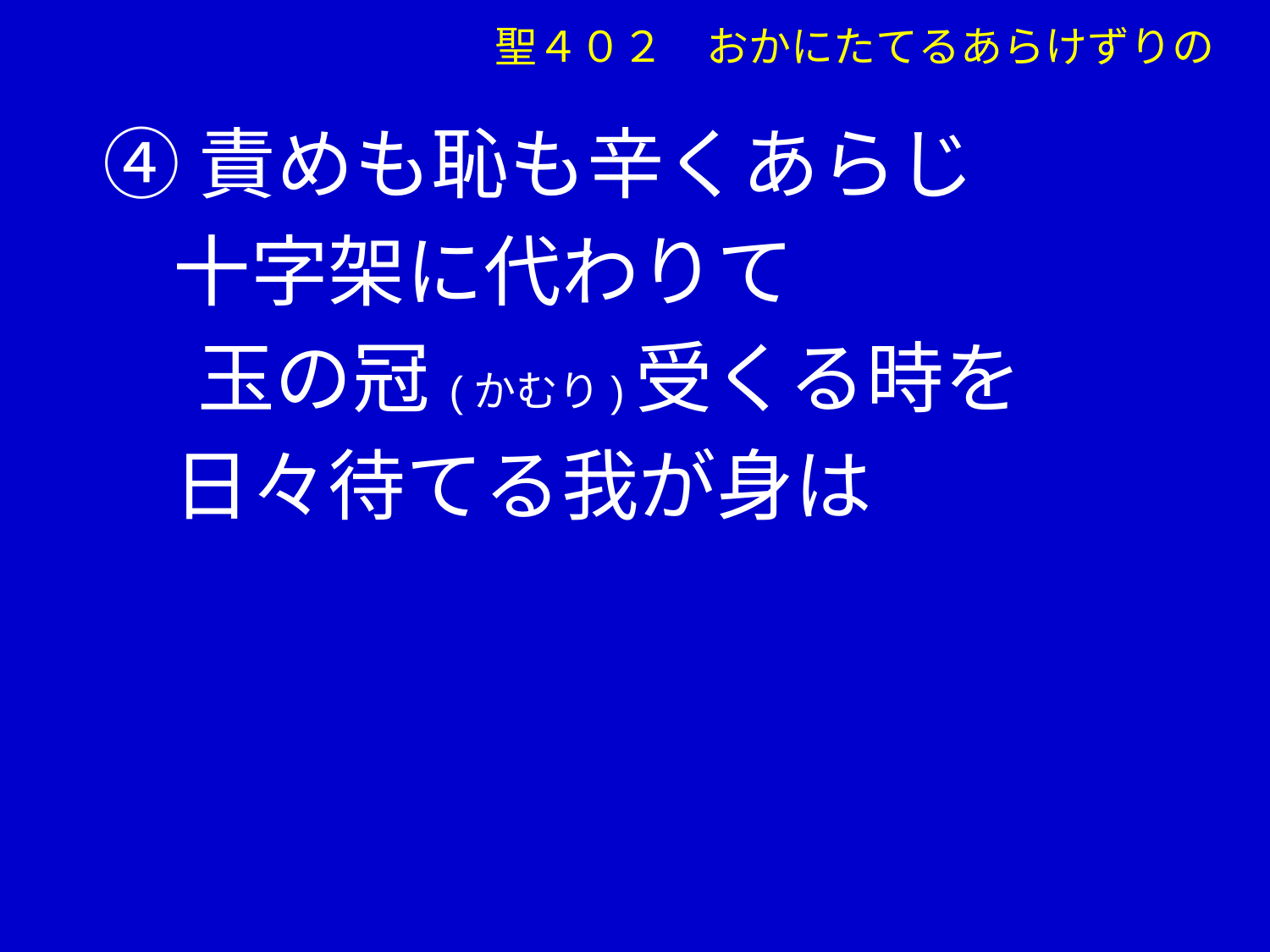

④責めも恥も辛くあらじ
   十字架に代わりて
　 玉の冠(かむり)受くる時を
   日々待てる我が身は

聖４０２　おかにたてるあらけずりの